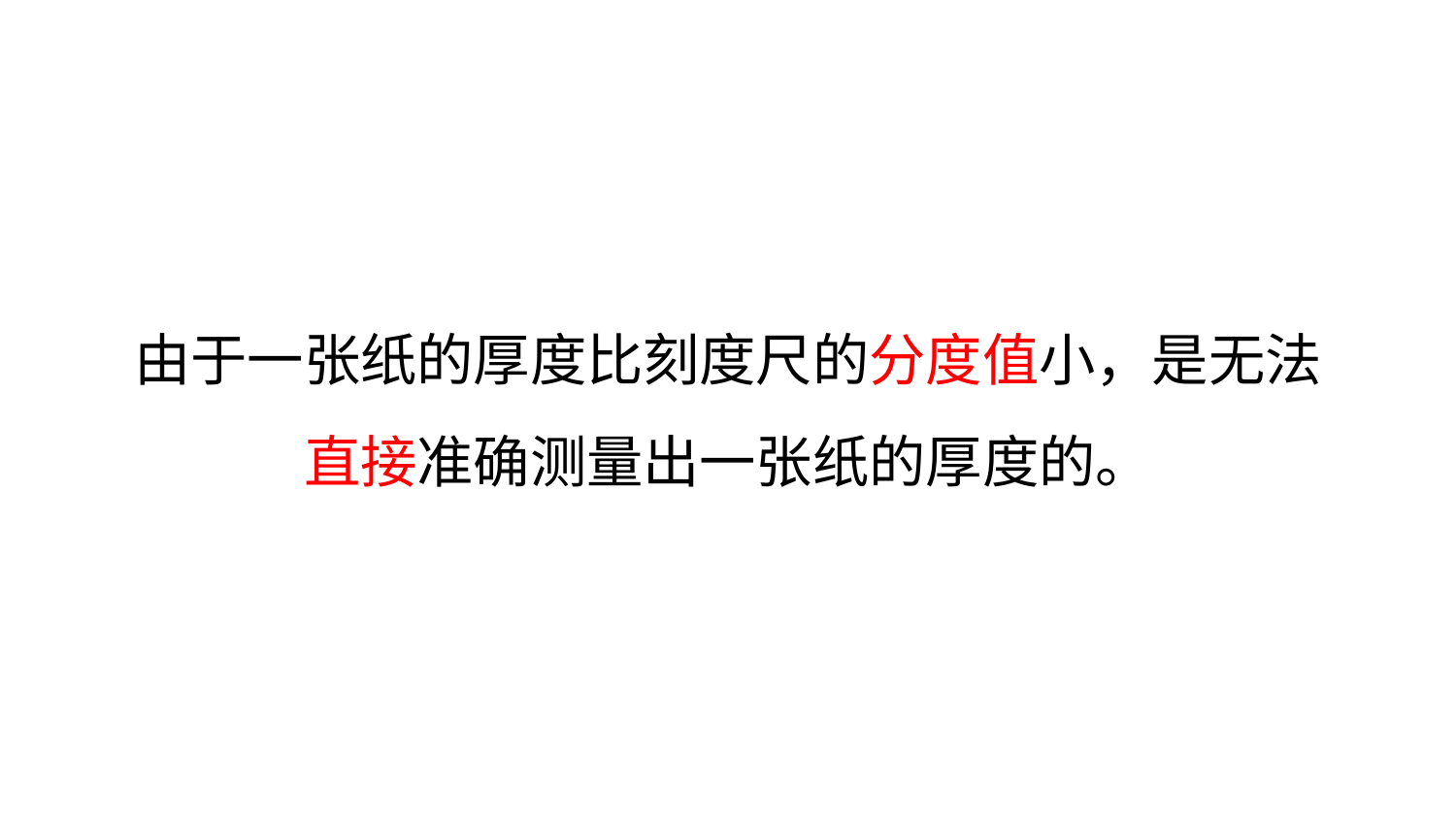

由于一张纸的厚度比刻度尺的分度值小，是无法直接准确测量出一张纸的厚度的。